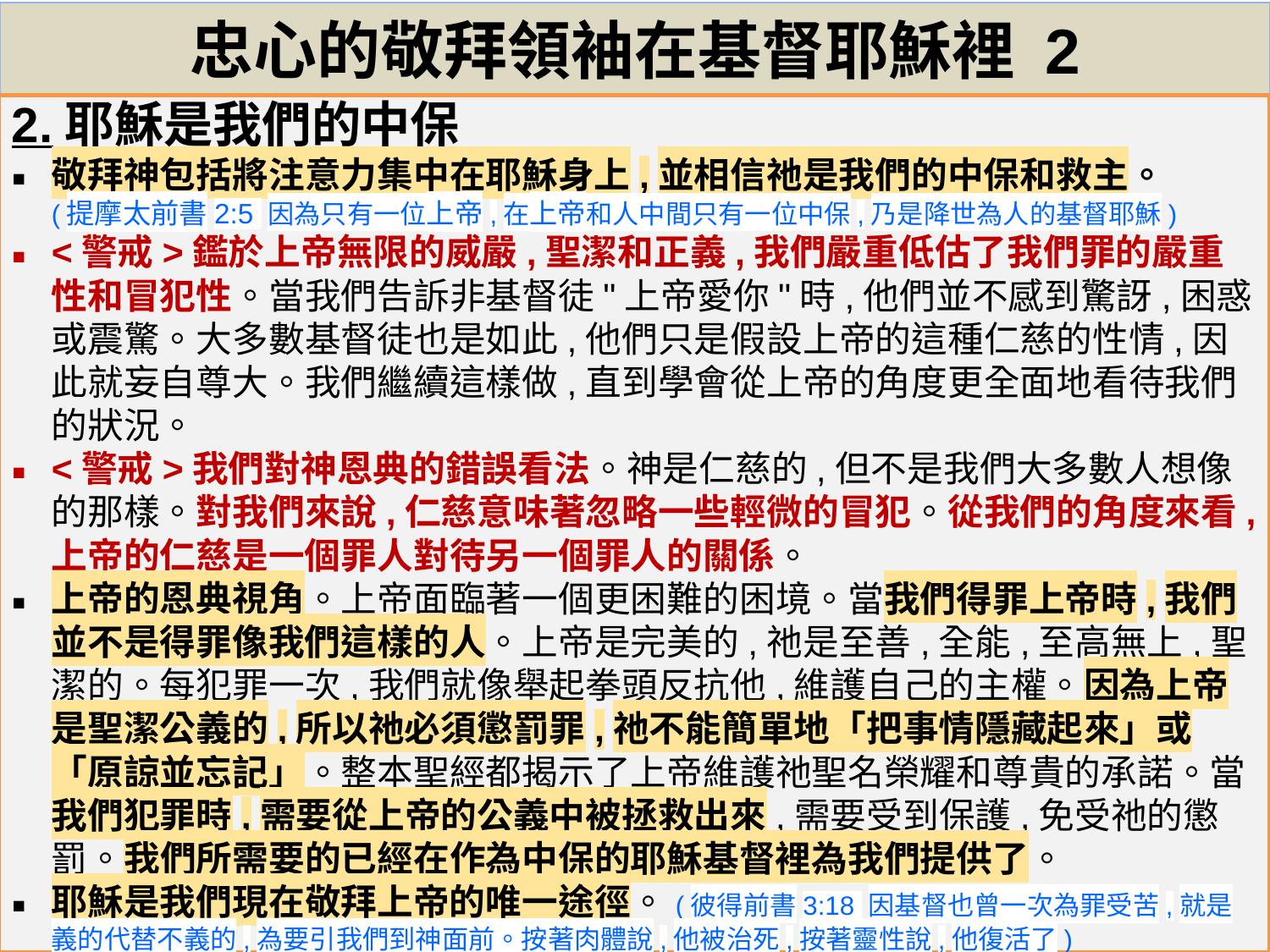

# 忠心的敬拜領袖在基督耶穌裡 2
2.耶穌是我們的中保
敬拜神包括將注意力集中在耶穌身上,並相信祂是我們的中保和救主。
(提摩太前書2:5 因為只有一位上帝,在上帝和人中間只有一位中保,乃是降世為人的基督耶穌)
<警戒>鑑於上帝無限的威嚴,聖潔和正義,我們嚴重低估了我們罪的嚴重性和冒犯性。當我們告訴非基督徒"上帝愛你"時,他們並不感到驚訝,困惑或震驚。大多數基督徒也是如此,他們只是假設上帝的這種仁慈的性情,因此就妄自尊大。我們繼續這樣做,直到學會從上帝的角度更全面地看待我們的狀況。
<警戒>我們對神恩典的錯誤看法。神是仁慈的,但不是我們大多數人想像的那樣。對我們來說,仁慈意味著忽略一些輕微的冒犯。從我們的角度來看,上帝的仁慈是一個罪人對待另一個罪人的關係。
上帝的恩典視角。上帝面臨著一個更困難的困境。當我們得罪上帝時,我們並不是得罪像我們這樣的人。上帝是完美的,祂是至善,全能,至高無上,聖潔的。每犯罪一次,我們就像舉起拳頭反抗他,維護自己的主權。因為上帝是聖潔公義的,所以祂必須懲罰罪,祂不能簡單地「把事情隱藏起來」或「原諒並忘記」。整本聖經都揭示了上帝維護祂聖名榮耀和尊貴的承諾。當我們犯罪時,需要從上帝的公義中被拯救出來,需要受到保護,免受祂的懲罰。我們所需要的已經在作為中保的耶穌基督裡為我們提供了。
耶穌是我們現在敬拜上帝的唯一途徑。(彼得前書3:18 因基督也曾一次為罪受苦,就是義的代替不義的,為要引我們到神面前。按著肉體說,他被治死,按著靈性說,他復活了)